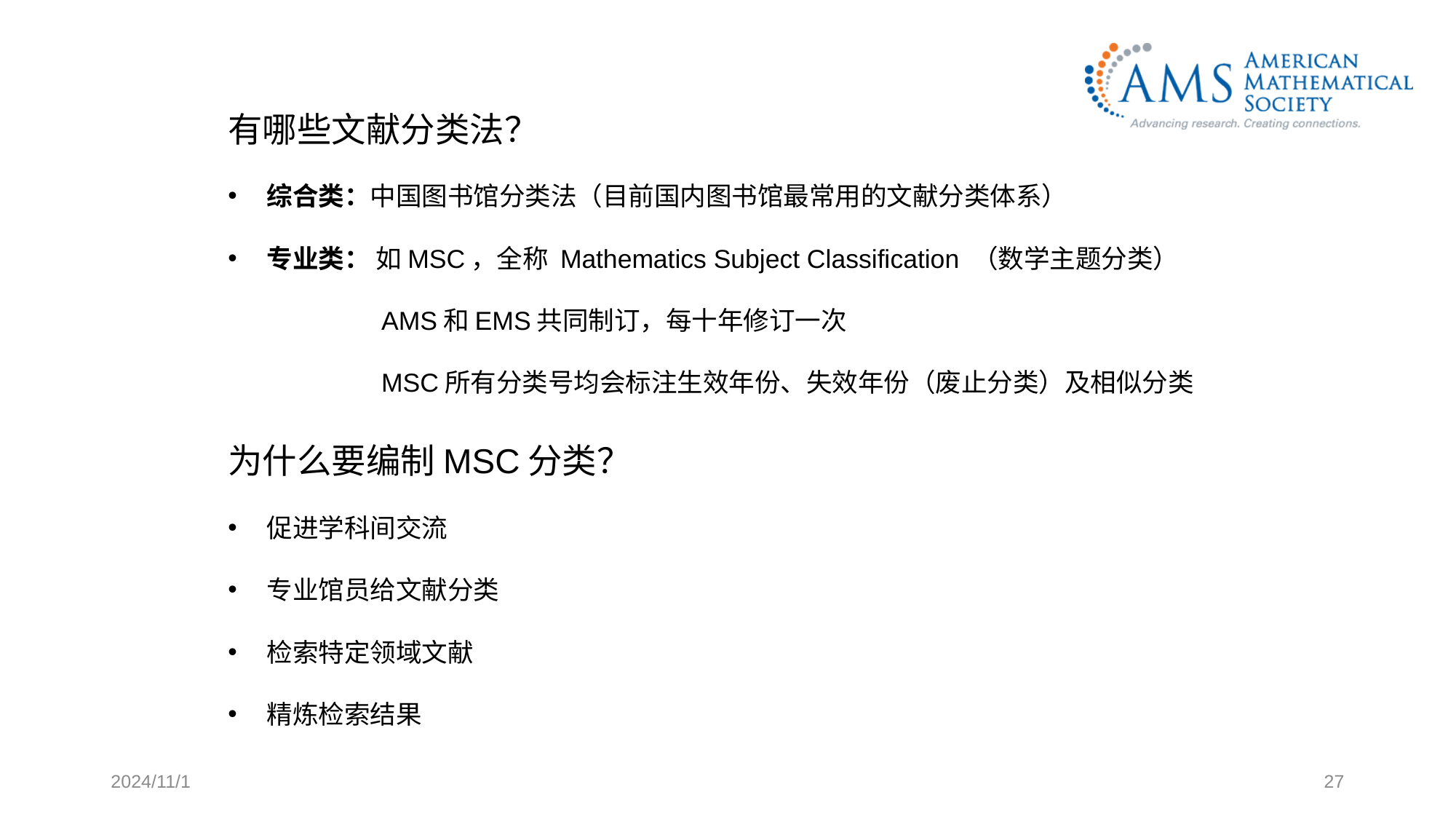

有哪些文献分类法？
综合类：中国图书馆分类法（目前国内图书馆最常用的文献分类体系）
专业类： 如MSC，全称 Mathematics Subject Classification （数学主题分类）
	       AMS和EMS共同制订，每十年修订一次
	       MSC所有分类号均会标注生效年份、失效年份（废止分类）及相似分类
为什么要编制MSC分类？
促进学科间交流
专业馆员给文献分类
检索特定领域文献
精炼检索结果

2024/11/1
27